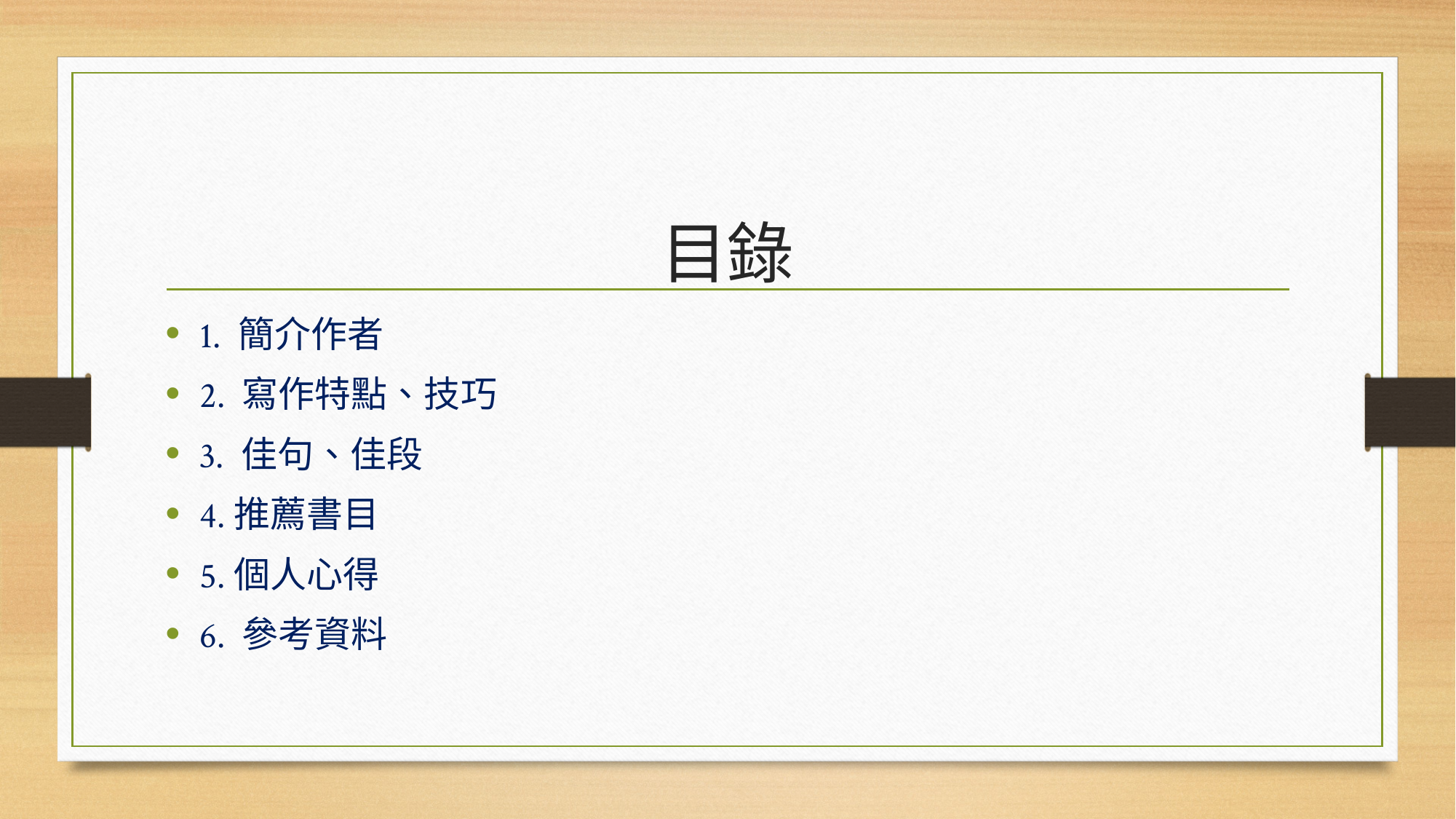

# 目錄
1. 簡介作者
2. 寫作特點、技巧
3. 佳句、佳段
4.推薦書目
5.個人心得
6. 參考資料